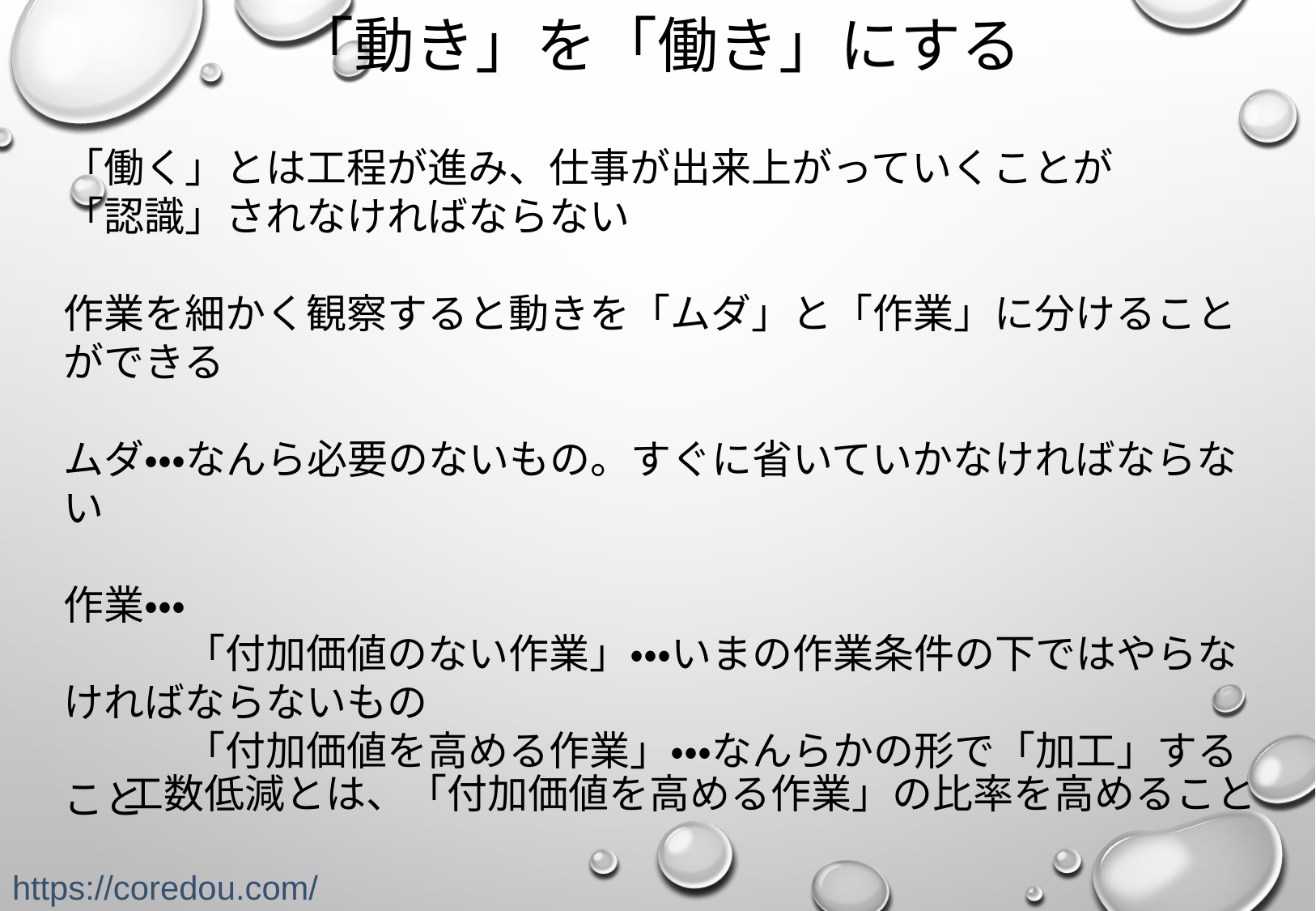

# 「動き」を「働き」にする
「働く」とは工程が進み、仕事が出来上がっていくことが
「認識」されなければならない

作業を細かく観察すると動きを「ムダ」と「作業」に分けることができる

ムダ・・・なんら必要のないもの。すぐに省いていかなければならない

作業・・・
	「付加価値のない作業」・・・いまの作業条件の下ではやらなければならないもの
	「付加価値を高める作業」・・・なんらかの形で「加工」すること
工数低減とは、「付加価値を高める作業」の比率を高めること
https://coredou.com/